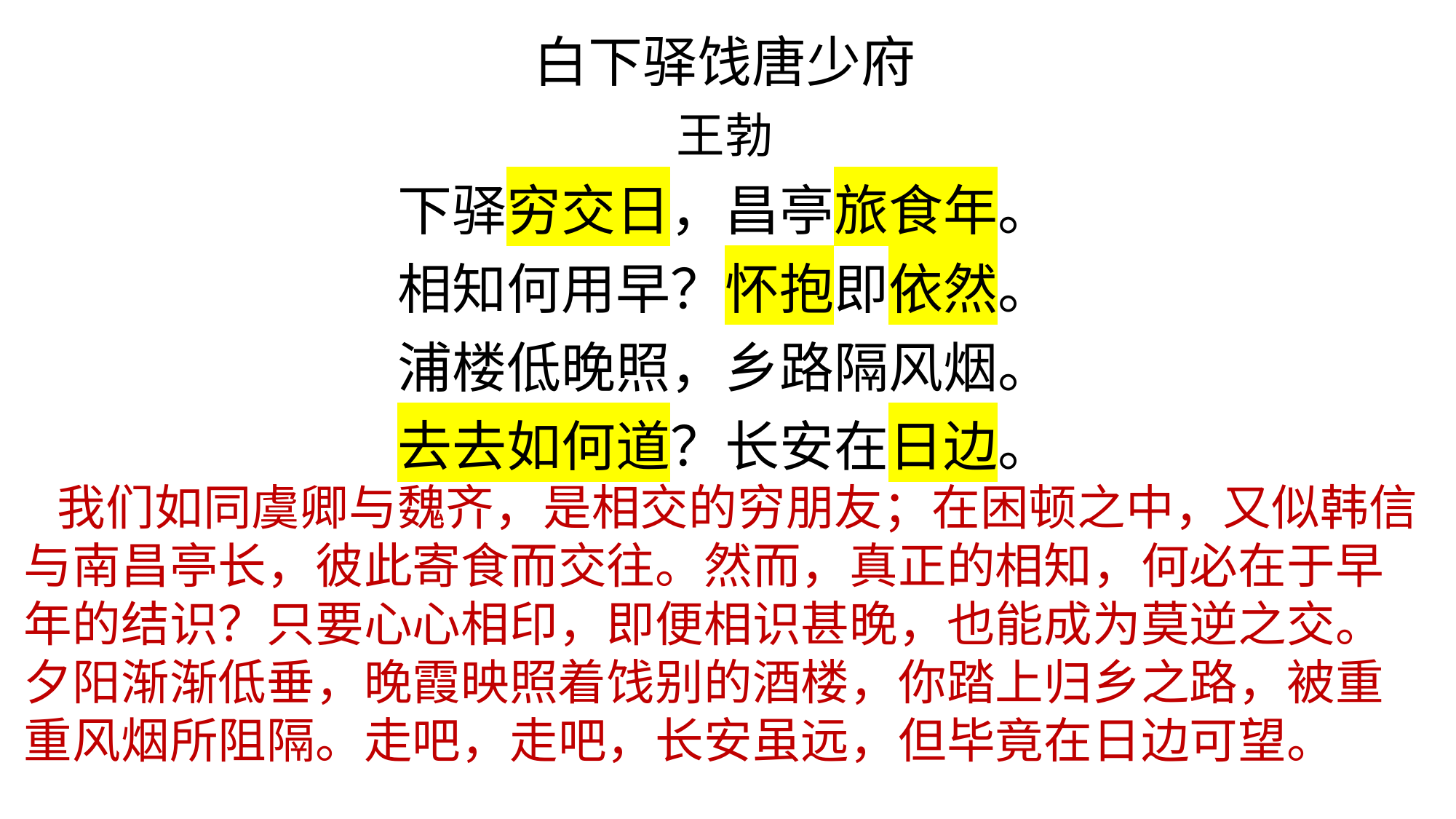

白下驿饯唐少府
王勃
下驿穷交日，昌亭旅食年。
相知何用早？怀抱即依然。
浦楼低晚照，乡路隔风烟。
去去如何道？长安在日边。
  我们如同虞卿与魏齐，是相交的穷朋友；在困顿之中，又似韩信与南昌亭长，彼此寄食而交往。然而，真正的相知，何必在于早年的结识？只要心心相印，即便相识甚晚，也能成为莫逆之交。夕阳渐渐低垂，晚霞映照着饯别的酒楼，你踏上归乡之路，被重重风烟所阻隔。走吧，走吧，长安虽远，但毕竟在日边可望。